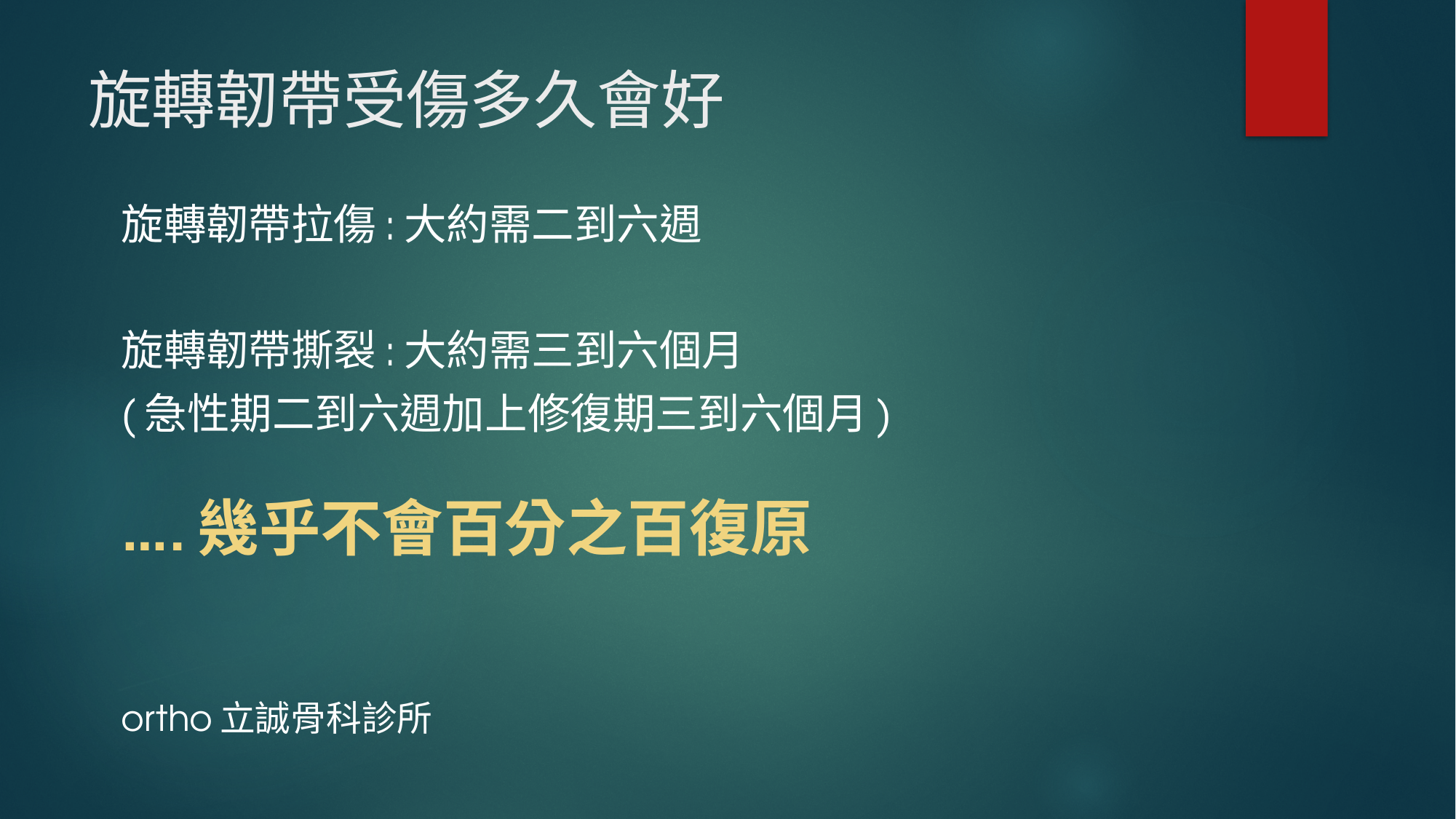

# 旋轉韌帶受傷多久會好
旋轉韌帶拉傷:大約需二到六週

旋轉韌帶撕裂:大約需三到六個月
(急性期二到六週加上修復期三到六個月)

….幾乎不會百分之百復原

ortho立誠骨科診所